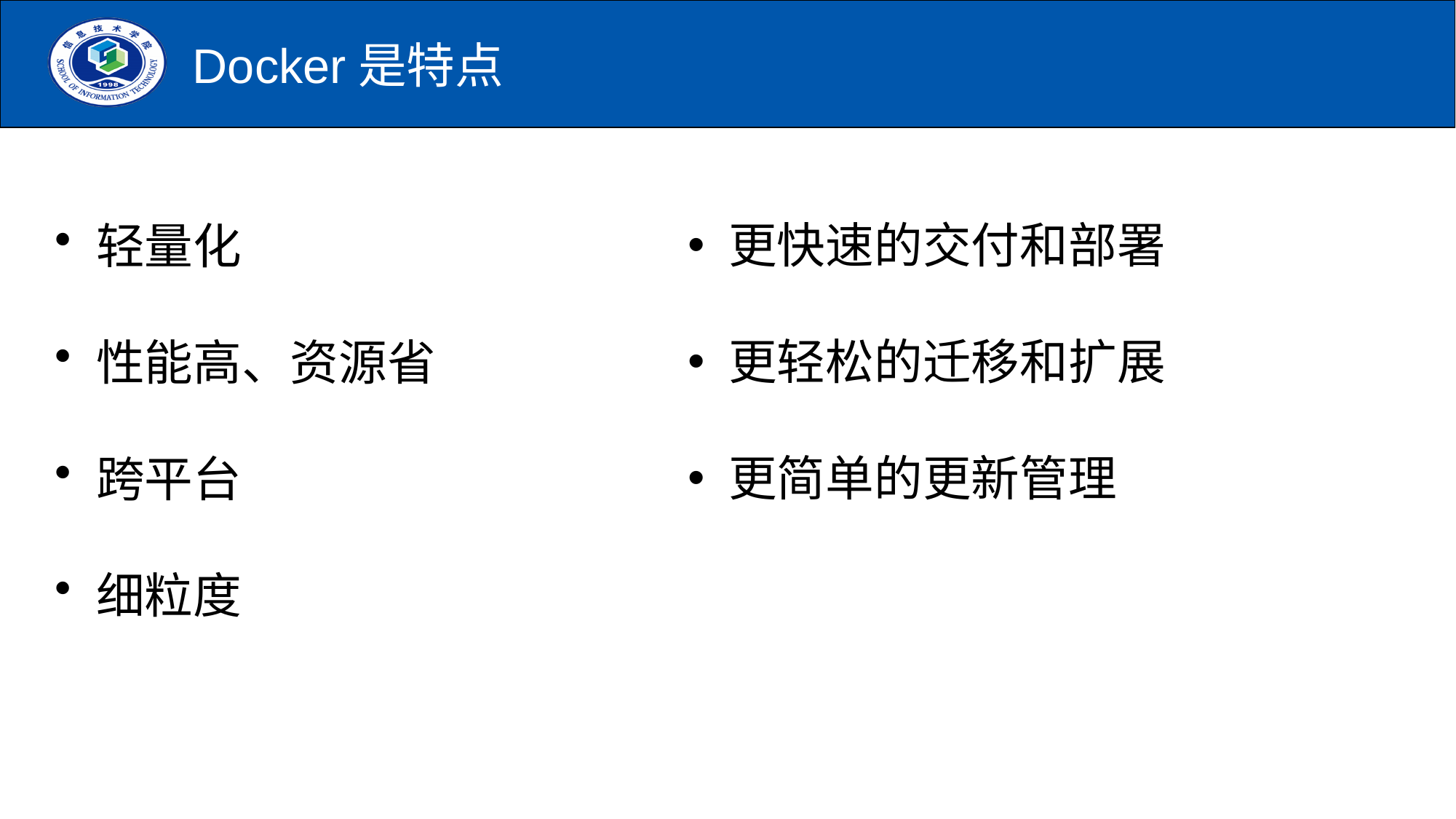

# Docker是特点
更快速的交付和部署
更轻松的迁移和扩展
更简单的更新管理
轻量化
性能高、资源省
跨平台
细粒度